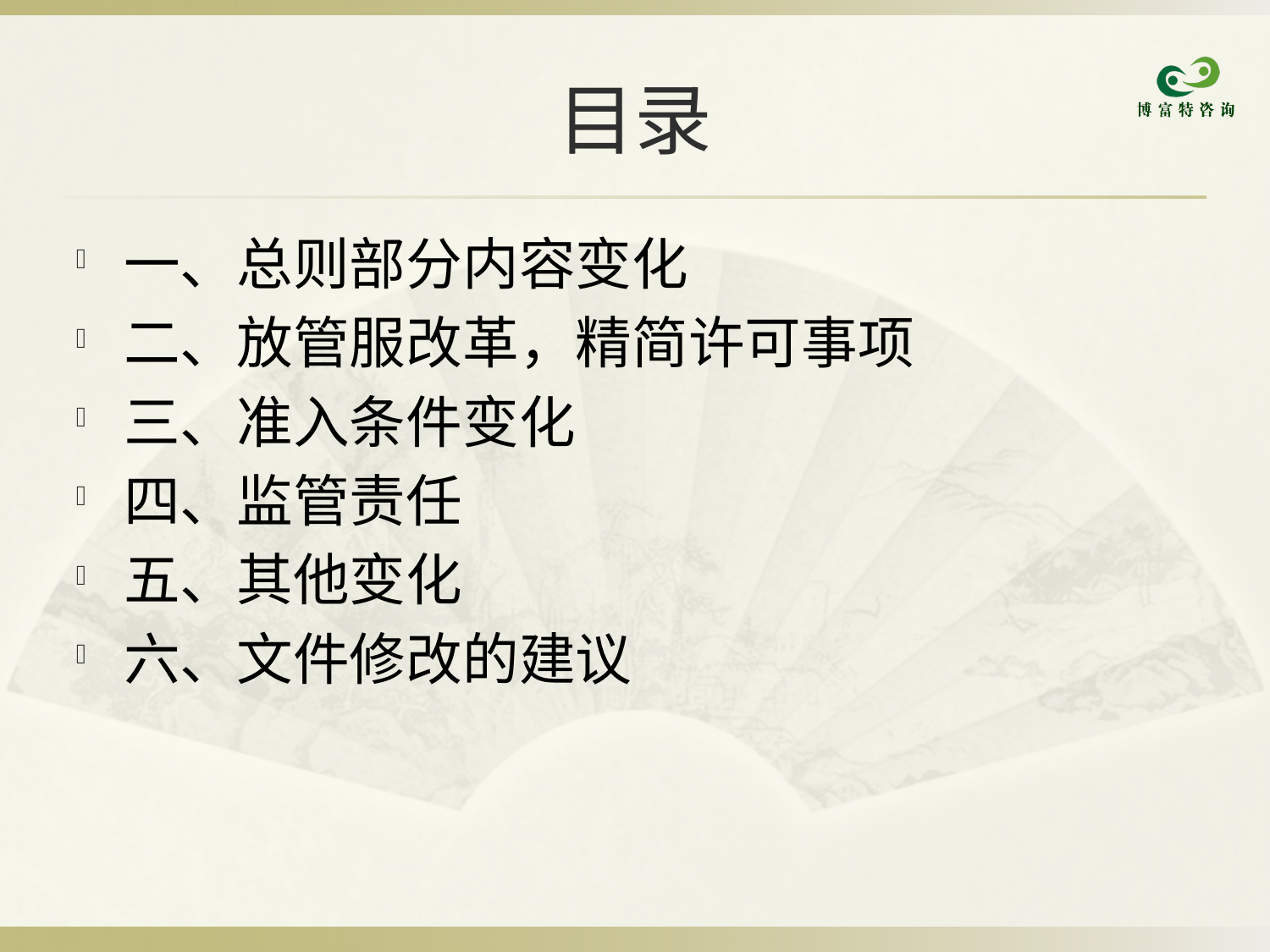

# 目录
一、总则部分内容变化
二、放管服改革，精简许可事项
三、准入条件变化
四、监管责任
五、其他变化
六、文件修改的建议